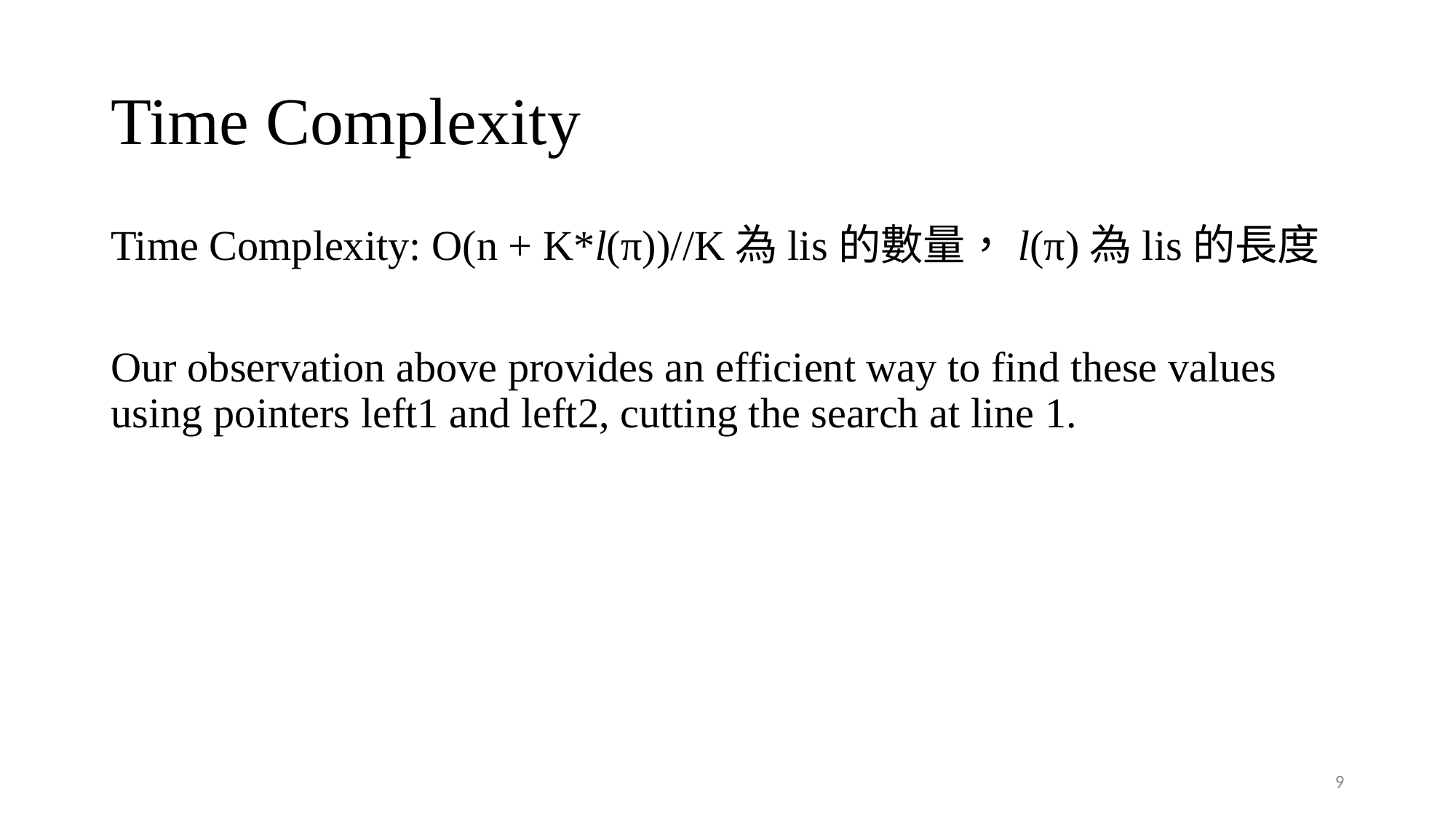

# Time Complexity
Time Complexity: O(n + K*l(π))//K為lis的數量，l(π)為lis的長度

Our observation above provides an efficient way to find these values using pointers left1 and left2, cutting the search at line 1.
9